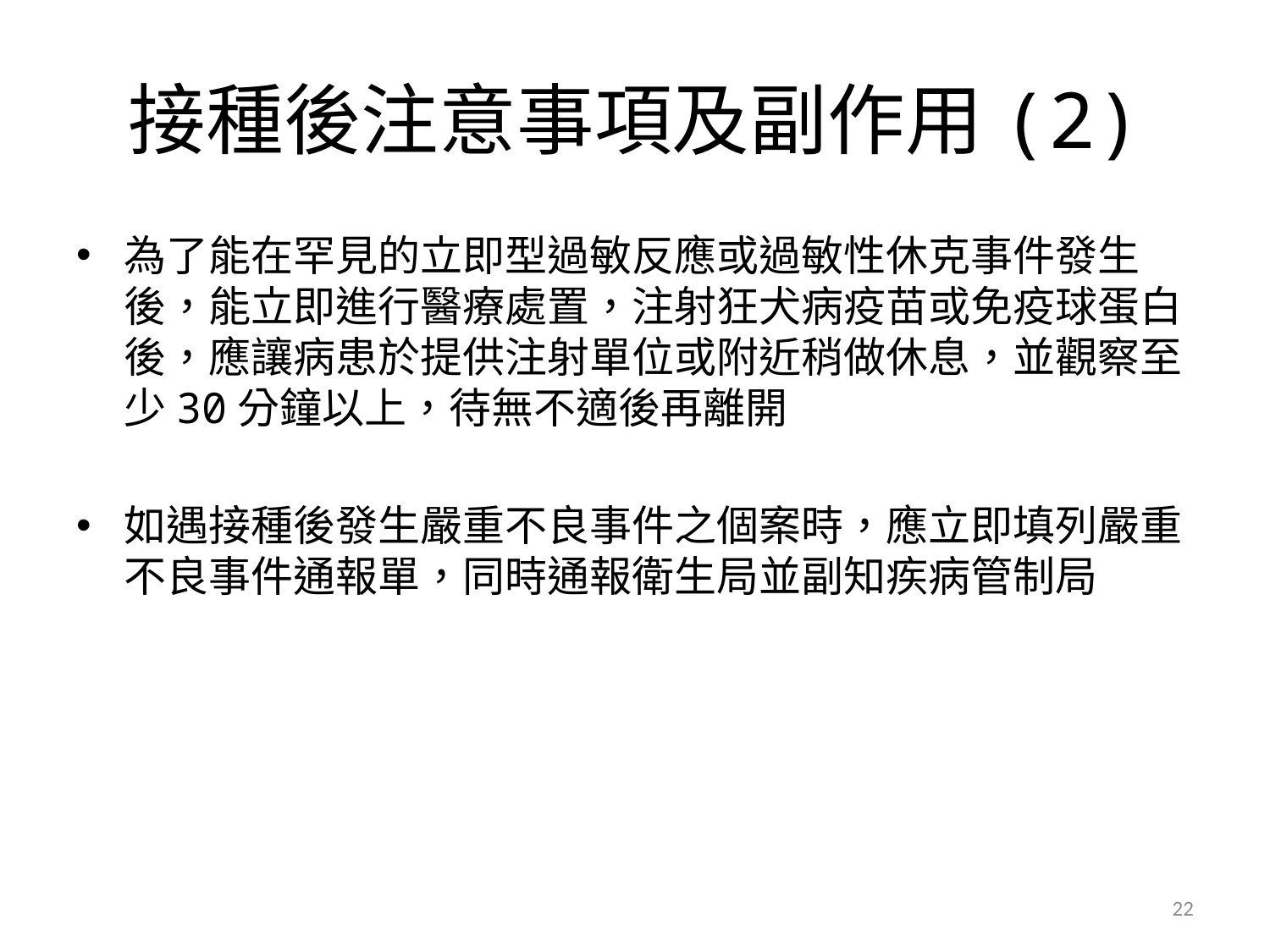

# 接種後注意事項及副作用(2)
為了能在罕見的立即型過敏反應或過敏性休克事件發生後，能立即進行醫療處置，注射狂犬病疫苗或免疫球蛋白後，應讓病患於提供注射單位或附近稍做休息，並觀察至少30分鐘以上，待無不適後再離開

如遇接種後發生嚴重不良事件之個案時，應立即填列嚴重不良事件通報單，同時通報衛生局並副知疾病管制局

22